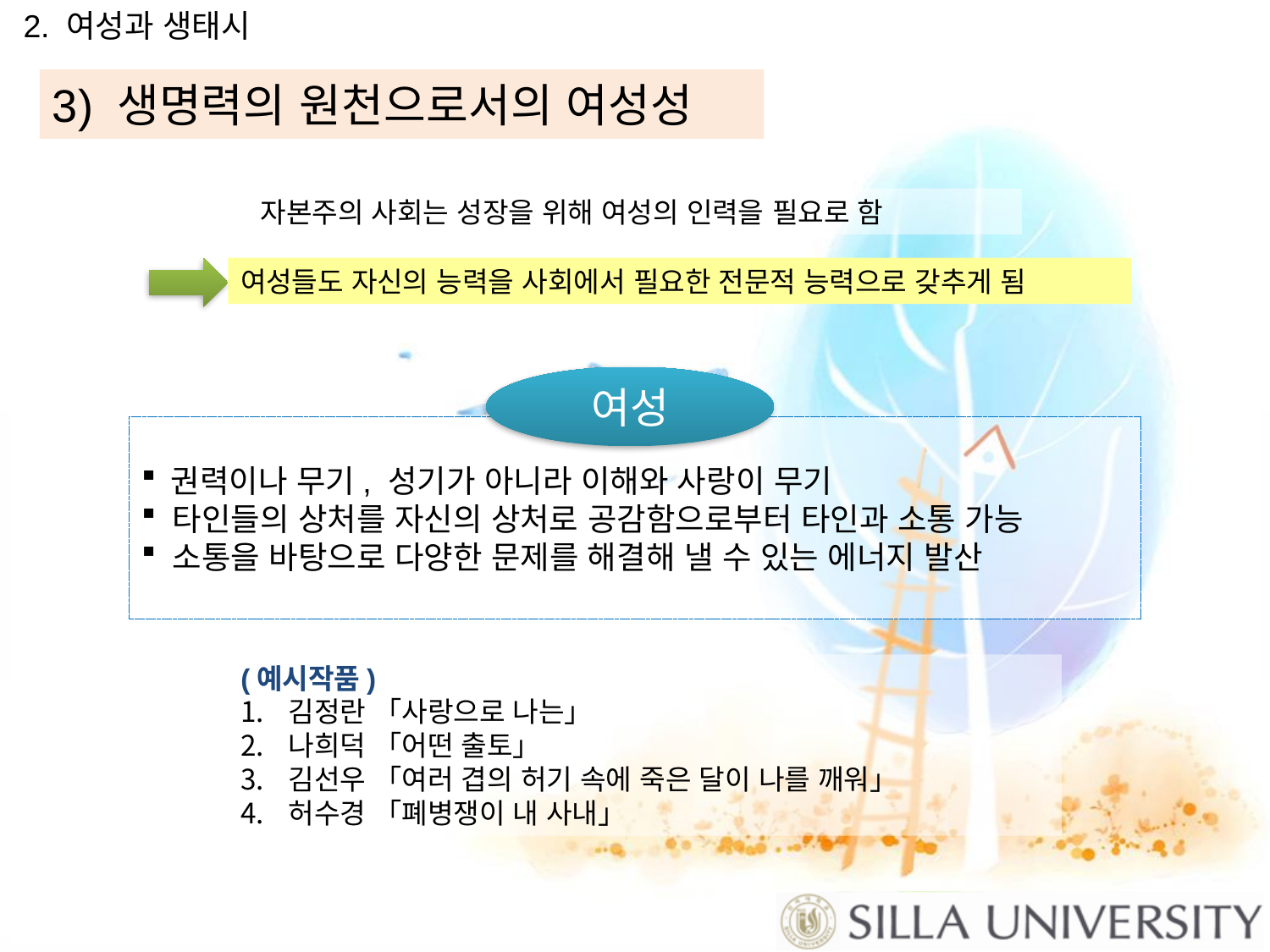

3) 생명력의 원천으로서의 여성성
자본주의 사회는 성장을 위해 여성의 인력을 필요로 함

여성들도 자신의 능력을 사회에서 필요한 전문적 능력으로 갖추게 됨
여성

 권력이나 무기, 성기가 아니라 이해와 사랑이 무기
 타인들의 상처를 자신의 상처로 공감함으로부터 타인과 소통 가능
 소통을 바탕으로 다양한 문제를 해결해 낼 수 있는 에너지 발산

(예시작품)
김정란 「사랑으로 나는」
나희덕 「어떤 출토」
김선우 「여러 겹의 허기 속에 죽은 달이 나를 깨워」
허수경 「폐병쟁이 내 사내」